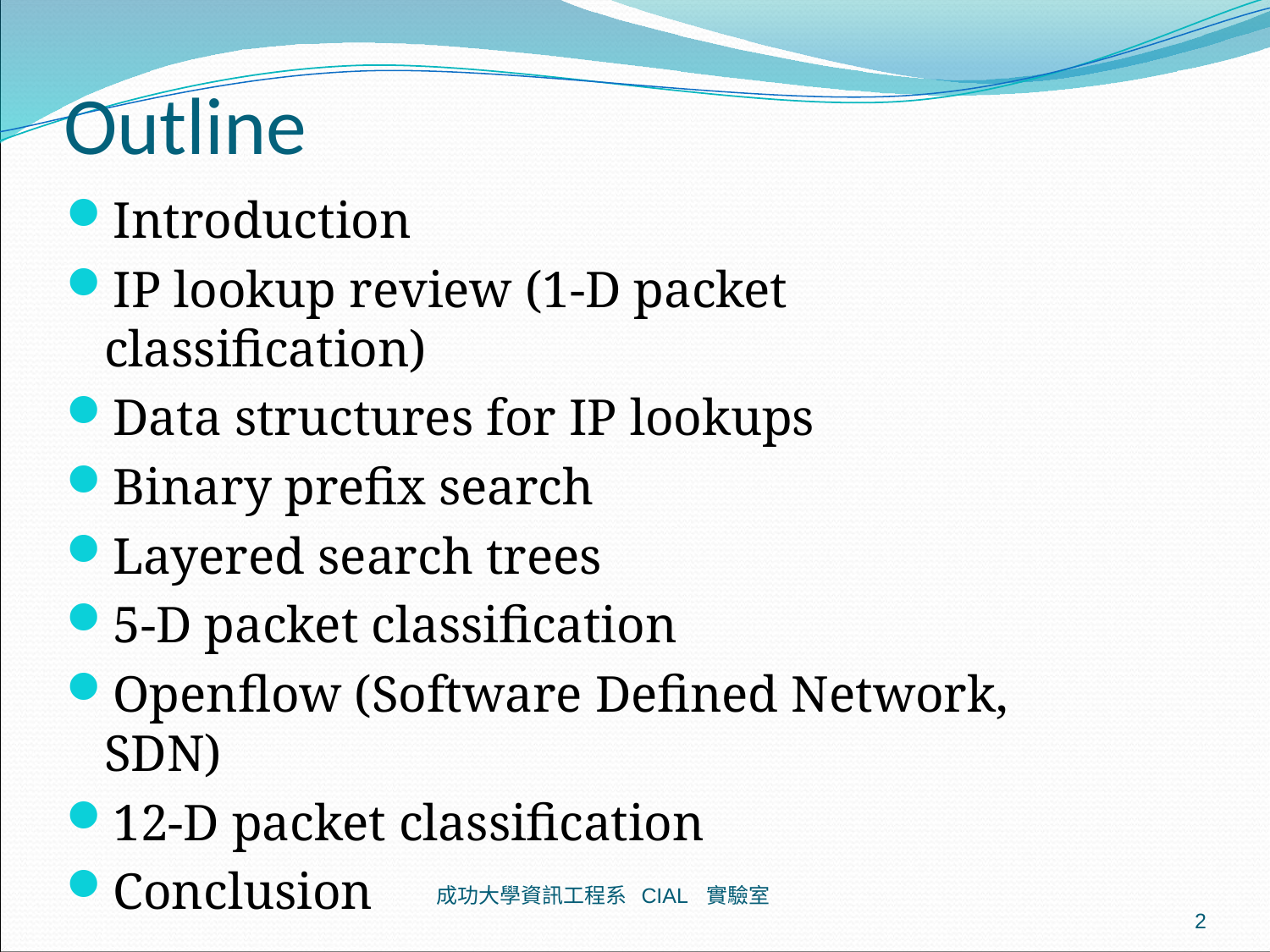

# Outline
Introduction
IP lookup review (1-D packet classification)
Data structures for IP lookups
Binary prefix search
Layered search trees
5-D packet classification
Openflow (Software Defined Network, SDN)
12-D packet classification
Conclusion

成功大學資訊工程系  CIAL 實驗室

2